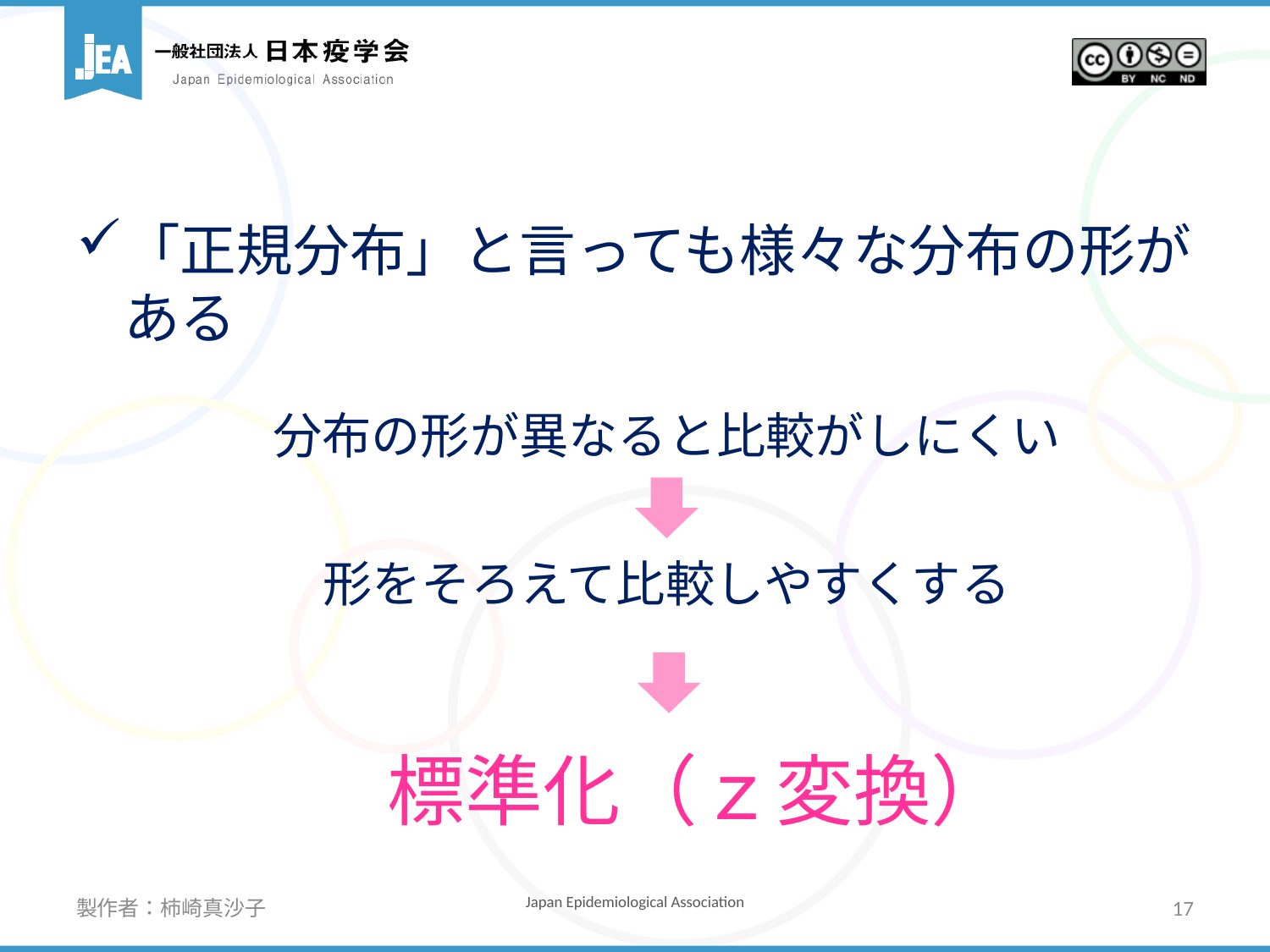

「正規分布」と言っても様々な分布の形がある

分布の形が異なると比較がしにくい

形をそろえて比較しやすくする

# 標準化（ｚ変換）
製作者：柿崎真沙子
17